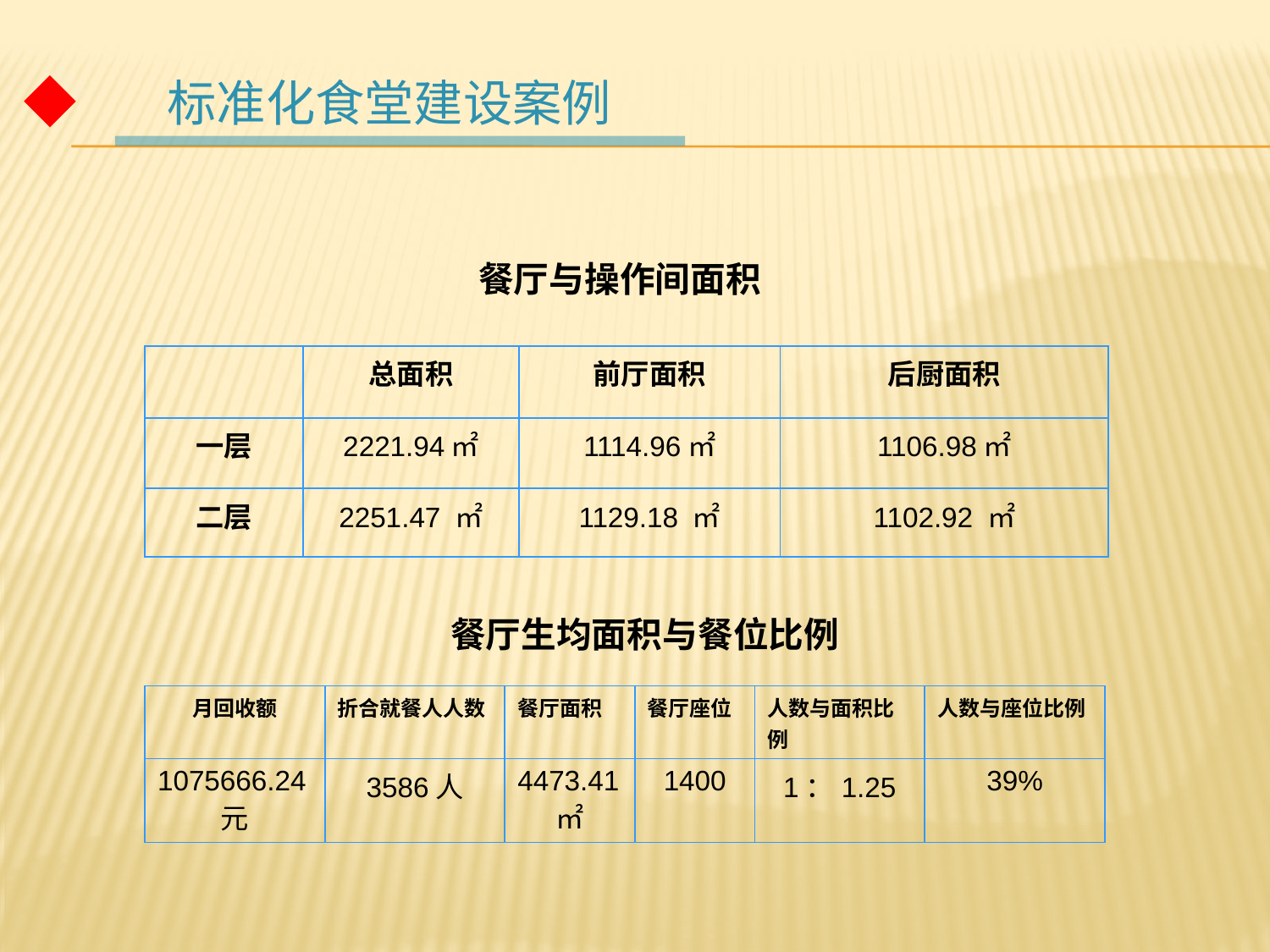

标准化食堂建设案例

餐厅与操作间面积
|  | 总面积 | 前厅面积 | 后厨面积 |  |
| --- | --- | --- | --- | --- |
| 一层 | 2221.94㎡ | 1114.96㎡ | 1106.98㎡ |  |
| 二层 | 2251.47 ㎡ | 1129.18 ㎡ | 1102.92 ㎡ |  |
餐厅生均面积与餐位比例
| 月回收额 | 折合就餐人人数 | 餐厅面积 | 餐厅座位 | 人数与面积比例 | 人数与座位比例 |
| --- | --- | --- | --- | --- | --- |
| 1075666.24元 | 3586人 | 4473.41㎡ | 1400 | 1：1.25 | 39% |
|  |  |  |  |  |  |